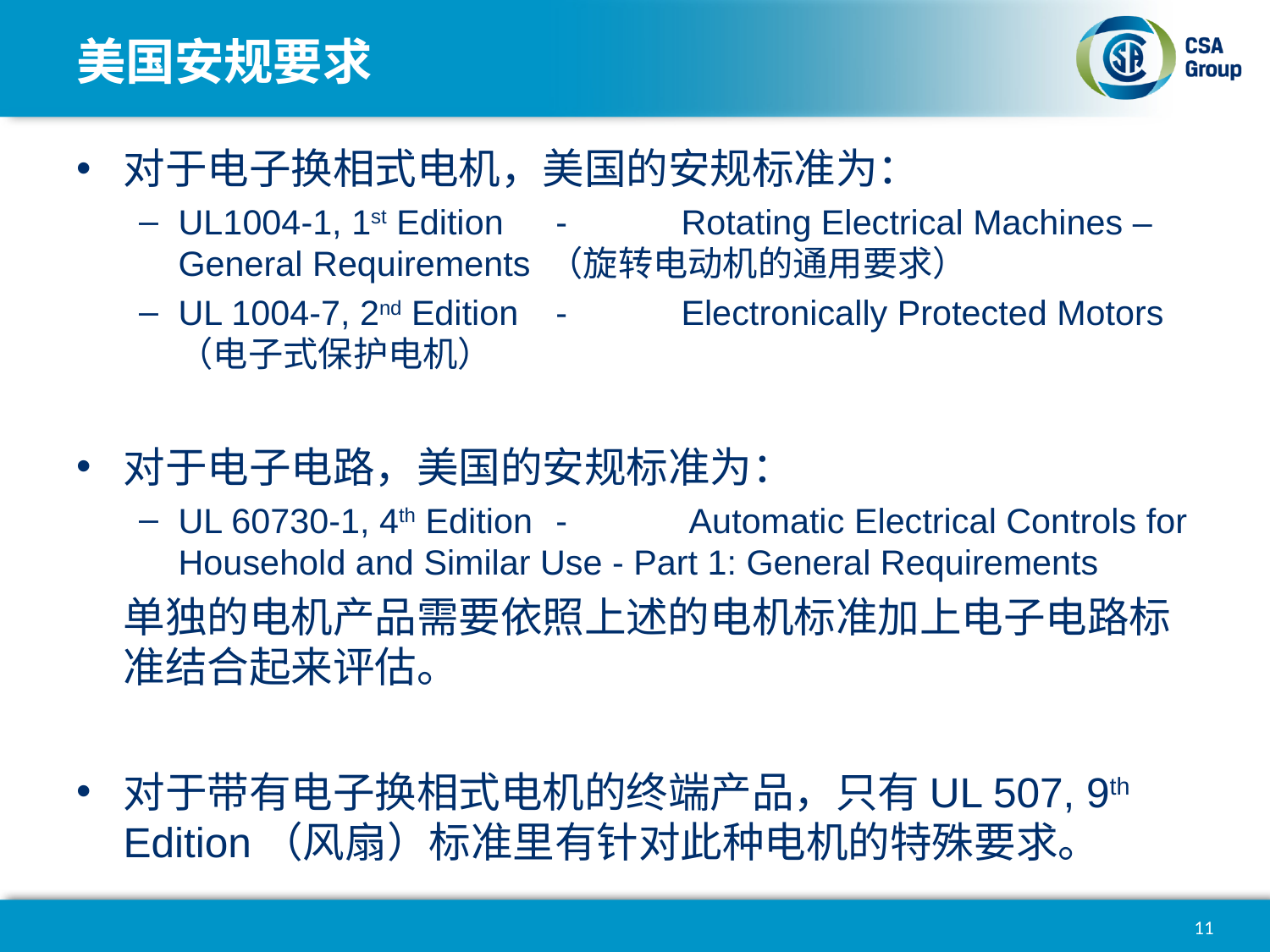

# 美国安规要求
对于电子换相式电机，美国的安规标准为：
UL1004-1, 1st Edition	-	Rotating Electrical Machines – General Requirements （旋转电动机的通用要求）
UL 1004-7, 2nd Edition	-	Electronically Protected Motors （电子式保护电机）

对于电子电路，美国的安规标准为：
UL 60730-1, 4th Edition 	-	 Automatic Electrical Controls for Household and Similar Use - Part 1: General Requirements
	单独的电机产品需要依照上述的电机标准加上电子电路标准结合起来评估。

对于带有电子换相式电机的终端产品，只有UL 507, 9th Edition（风扇）标准里有针对此种电机的特殊要求。

11